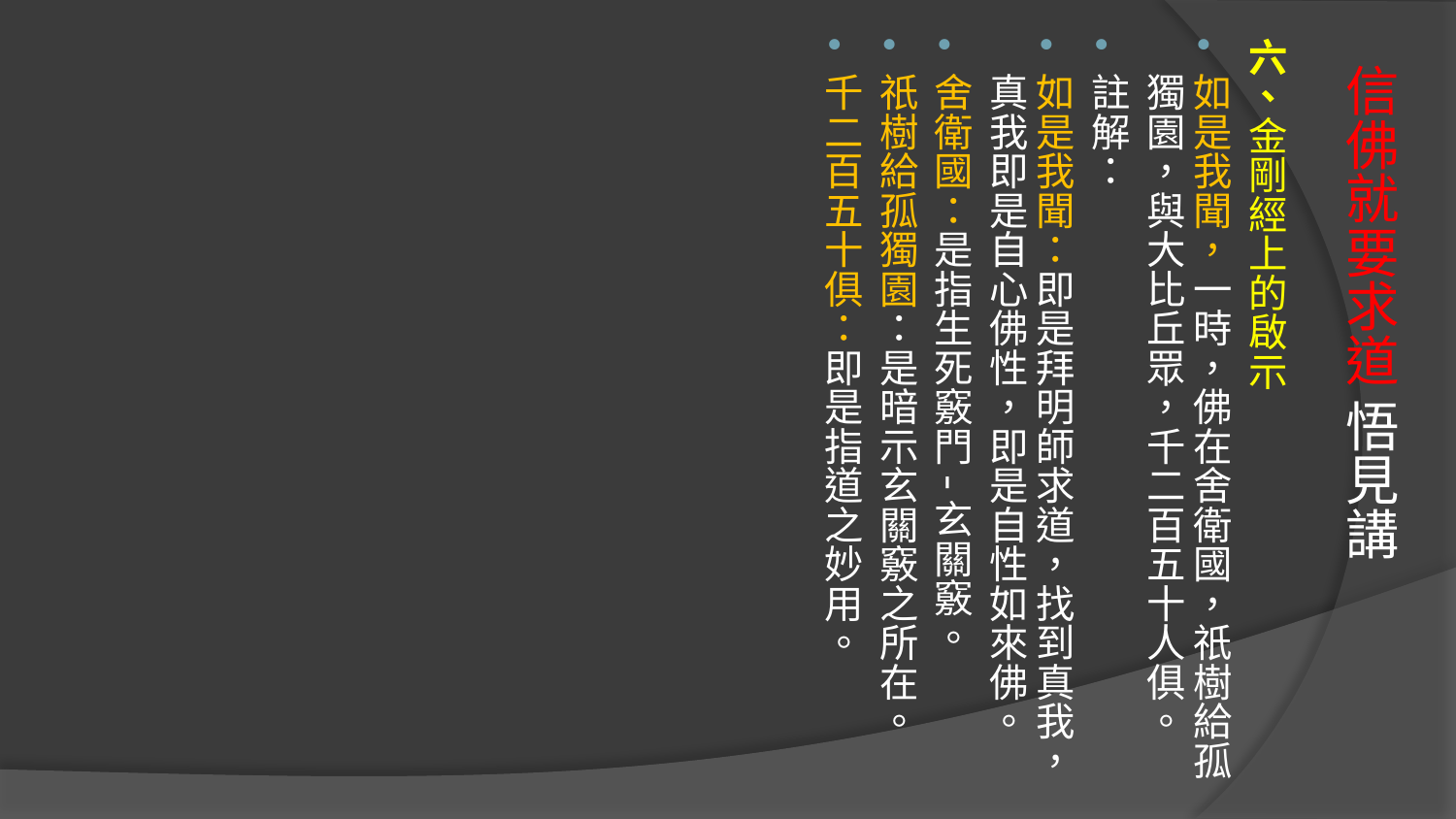

六、金剛經上的啟示
如是我聞，一時，佛在舍衛國，祇樹給孤獨園，與大比丘眾，千二百五十人俱。
註解：
如是我聞：即是拜明師求道，找到真我，真我即是自心佛性，即是自性如來佛。
舍衛國：是指生死竅門-玄關竅。
祇樹給孤獨園：是暗示玄關竅之所在。
千二百五十俱：即是指道之妙用。

# 信佛就要求道 悟見講